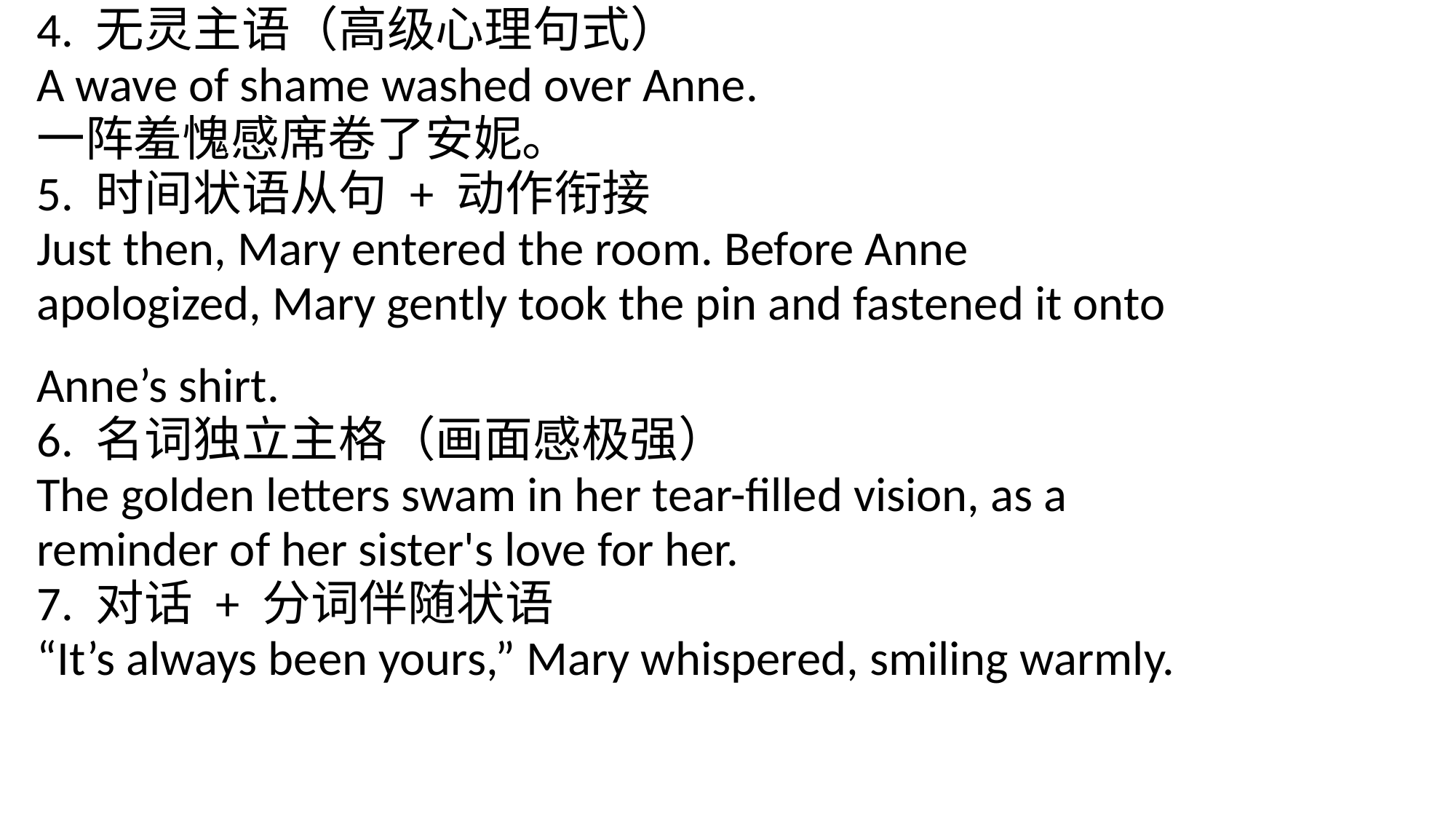

4. 无灵主语（高级心理句式）

A wave of shame washed over Anne.

一阵羞愧感席卷了安妮。

5. 时间状语从句 + 动作衔接

Just then, Mary entered the room. Before Anne

apologized, Mary gently took the pin and fastened it onto

Anne’s shirt.

6. 名词独立主格（画面感极强）

The golden letters swam in her tear-filled vision, as a

reminder of her sister's love for her.

7. 对话 + 分词伴随状语

“It’s always been yours,” Mary whispered, smiling warmly.